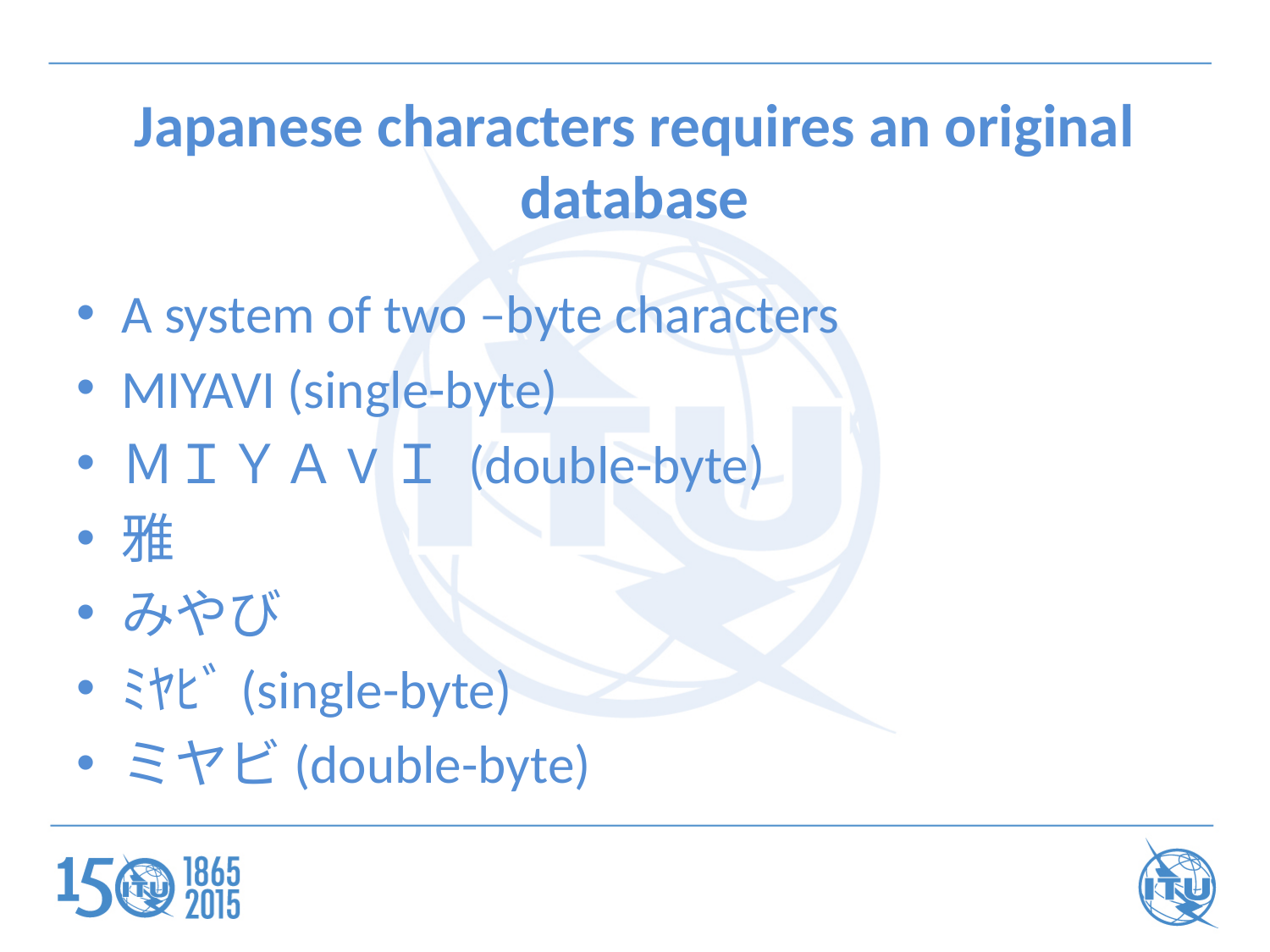

# Japanese characters requires an original database
A system of two –byte characters
MIYAVI (single-byte)
ＭＩＹＡVＩ (double-byte)
雅
みやび
ﾐﾔﾋﾞ(single-byte)
ミヤビ(double-byte)